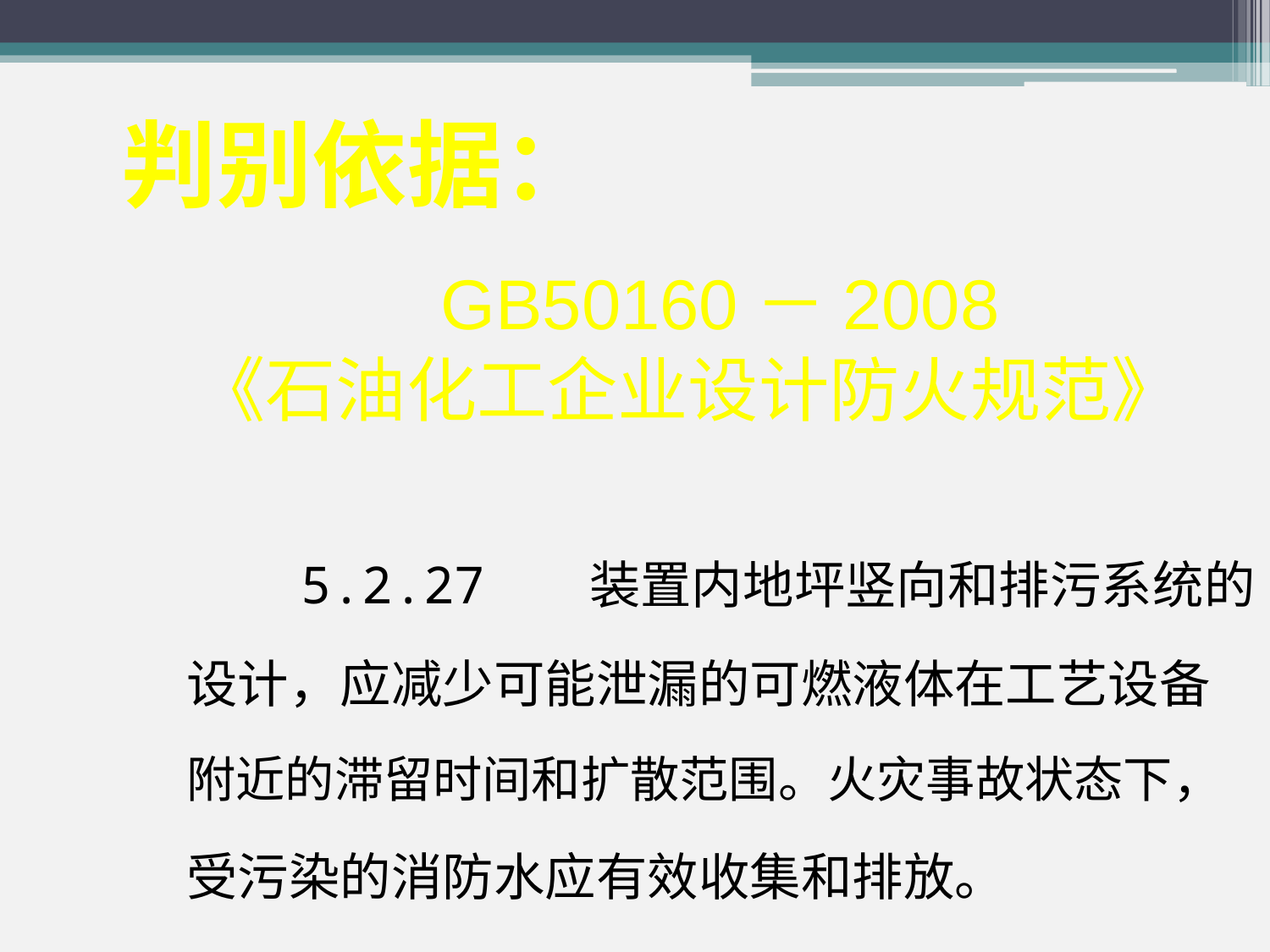

判别依据：
GB50160－2008
《石油化工企业设计防火规范》
       5.2.27   装置内地坪竖向和排污系统的 设计，应减少可能泄漏的可燃液体在工艺设备附近的滞留时间和扩散范围。火灾事故状态下，受污染的消防水应有效收集和排放。